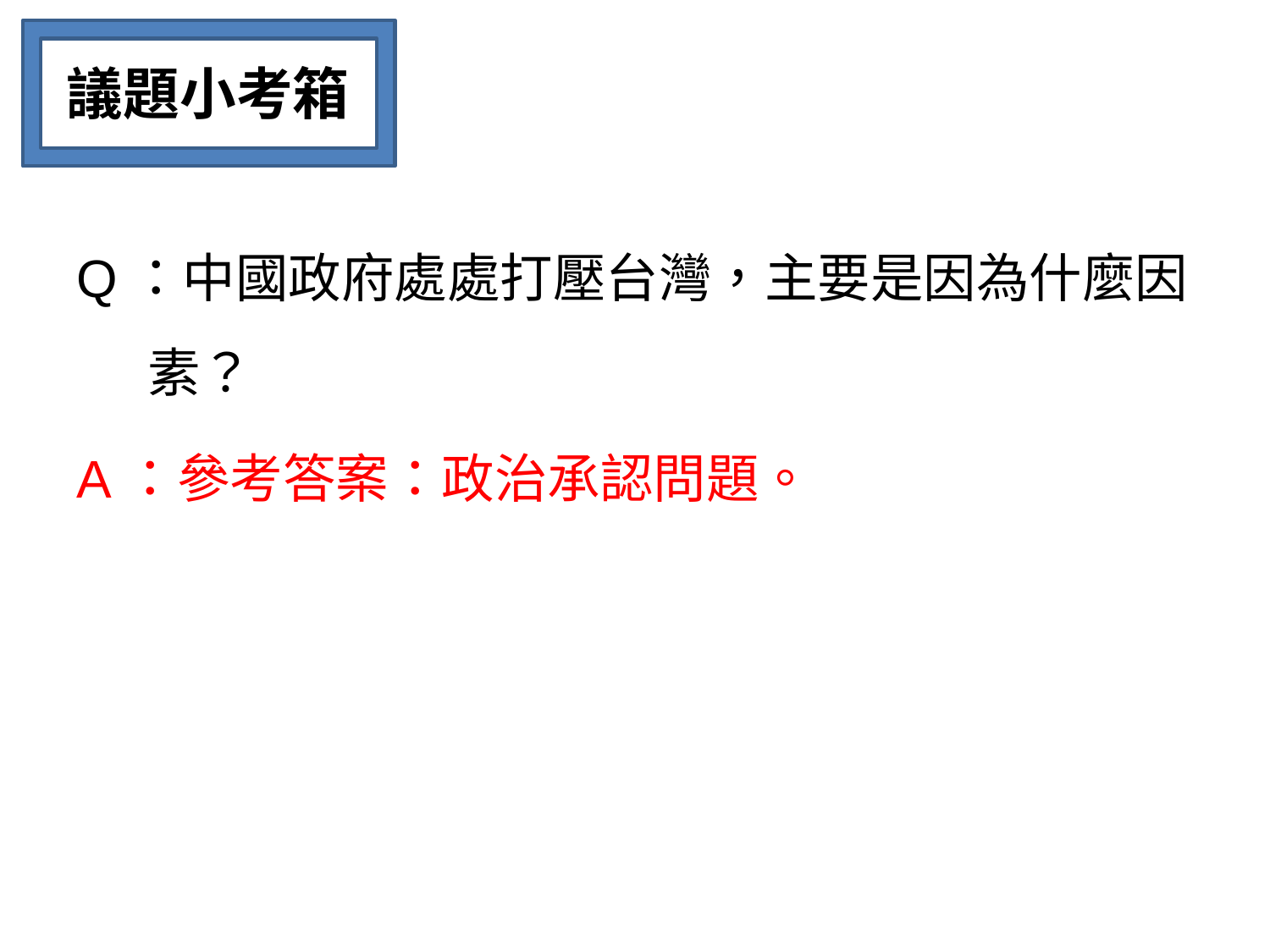

議題小考箱
Q：中國政府處處打壓台灣，主要是因為什麼因素？
A：參考答案：政治承認問題。